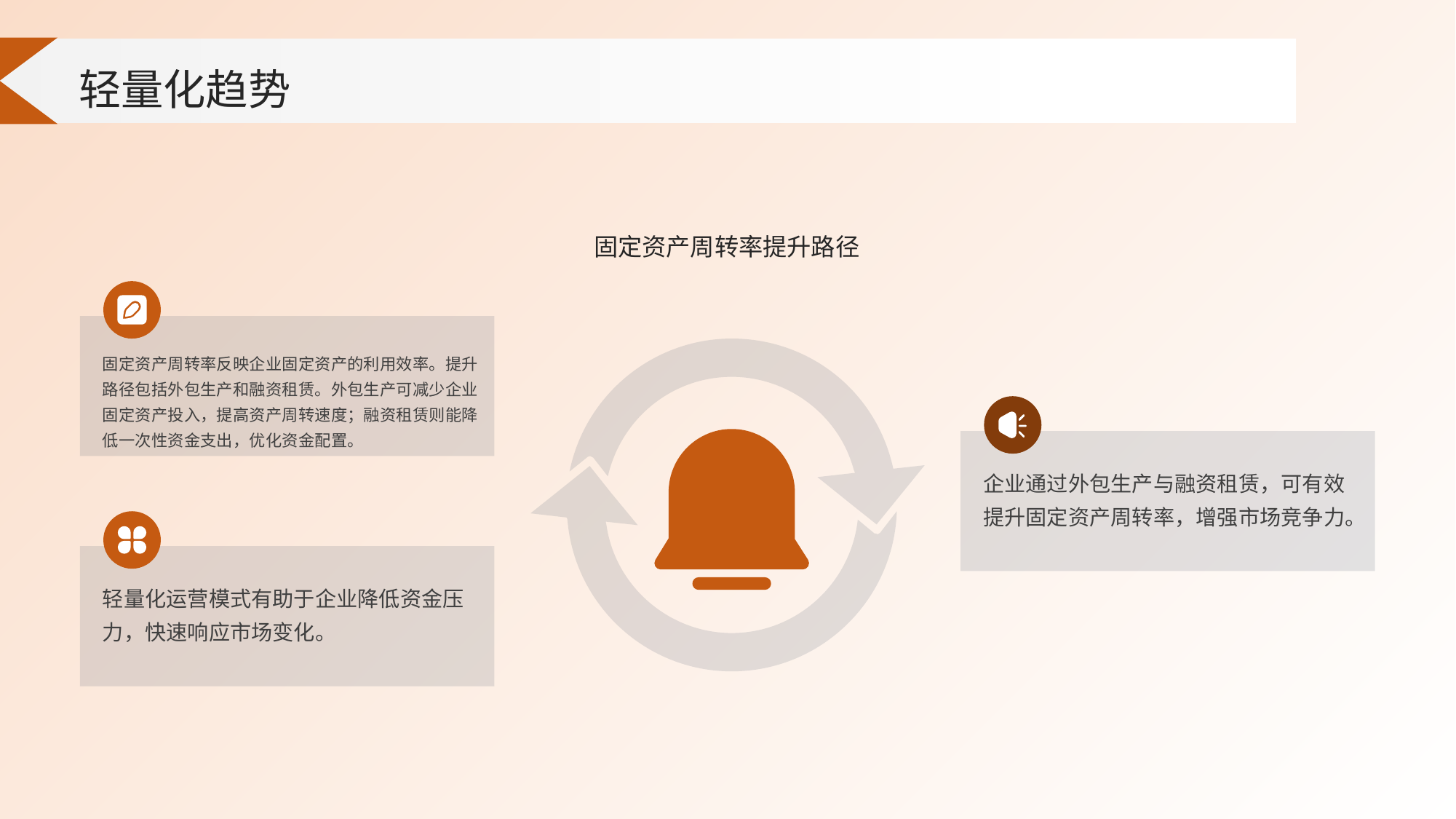

轻量化趋势
固定资产周转率提升路径

固定资产周转率反映企业固定资产的利用效率。提升路径包括外包生产和融资租赁。外包生产可减少企业固定资产投入，提高资产周转速度；融资租赁则能降低一次性资金支出，优化资金配置。

企业通过外包生产与融资租赁，可有效提升固定资产周转率，增强市场竞争力。

轻量化运营模式有助于企业降低资金压力，快速响应市场变化。